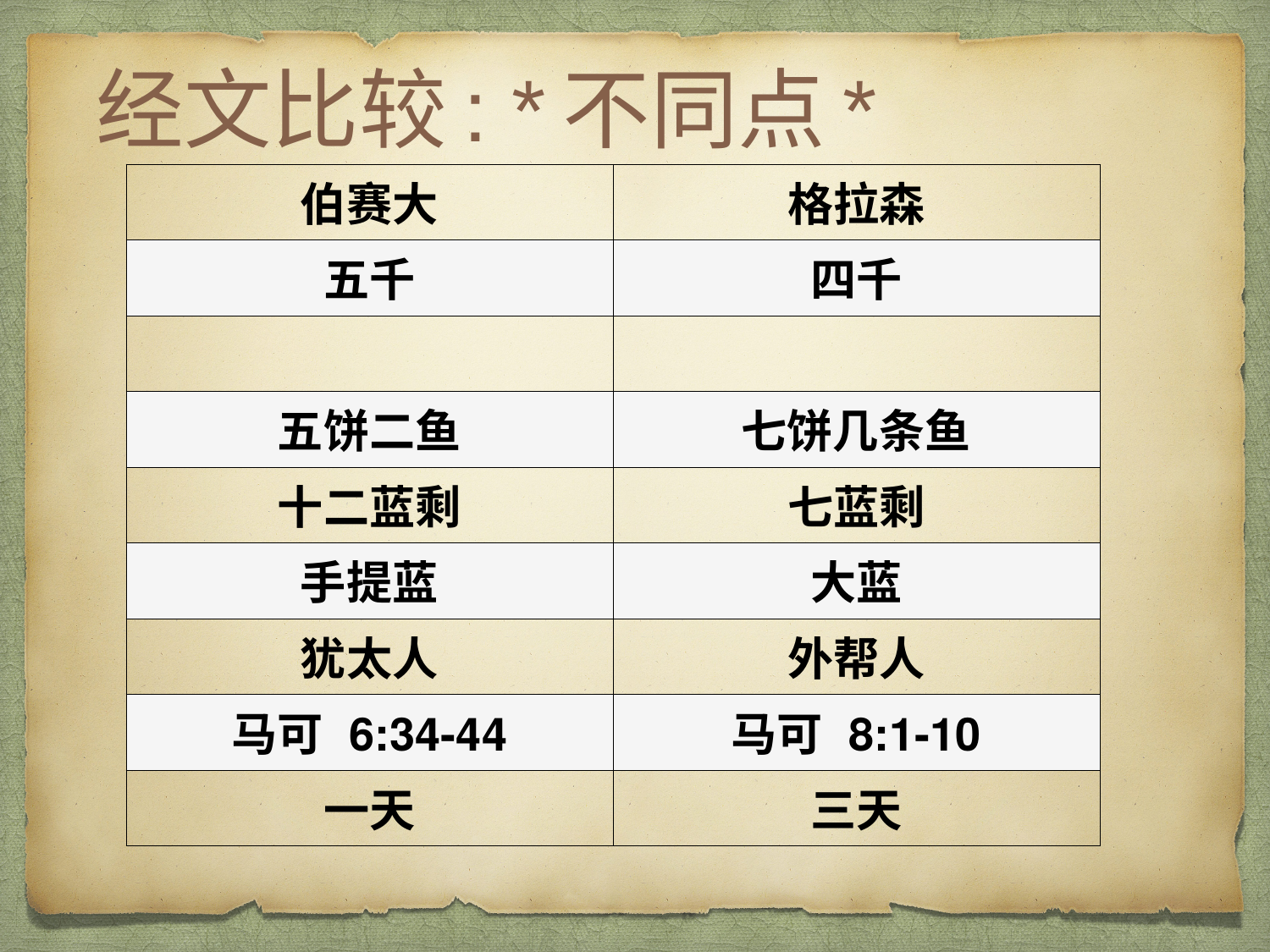

# 经文比较: *不同点*
| 伯赛大 | 格拉森 |
| --- | --- |
| 五千 | 四千 |
|  |  |
| 五饼二鱼 | 七饼几条鱼 |
| 十二蓝剩 | 七蓝剩 |
| 手提蓝 | 大蓝 |
| 犹太人 | 外帮人 |
| 马可 6:34-44 | 马可 8:1-10 |
| 一天 | 三天 |